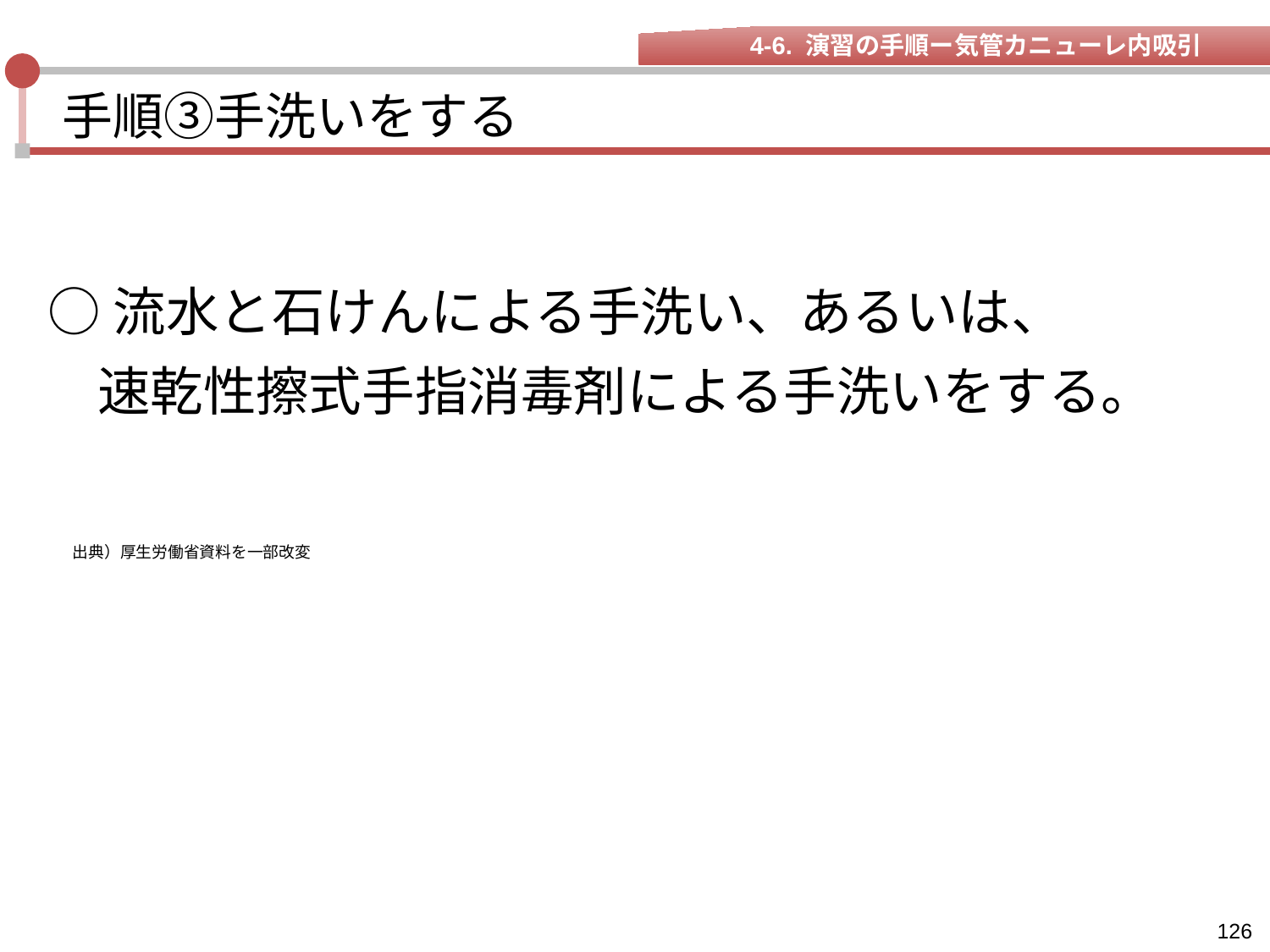

4-6. 演習の手順ー気管カニューレ内吸引
# 手順③手洗いをする
○流水と石けんによる手洗い、あるいは、
速乾性擦式手指消毒剤による手洗いをする。
出典）厚生労働省資料を一部改変
126